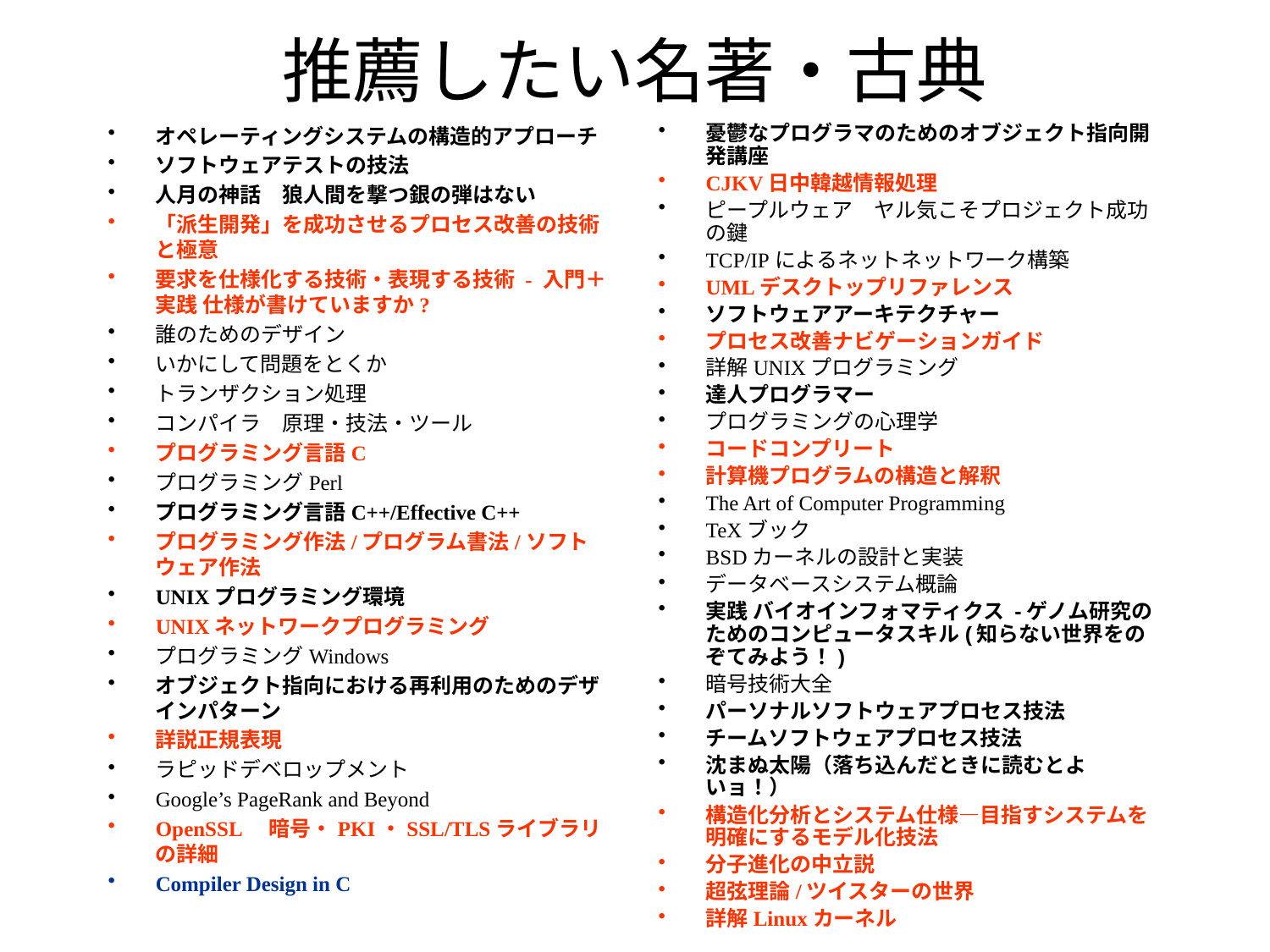

# 推薦したい名著・古典
オペレーティングシステムの構造的アプローチ
ソフトウェアテストの技法
人月の神話　狼人間を撃つ銀の弾はない
「派生開発」を成功させるプロセス改善の技術と極意
要求を仕様化する技術・表現する技術 - 入門＋実践 仕様が書けていますか?
誰のためのデザイン
いかにして問題をとくか
トランザクション処理
コンパイラ　原理・技法・ツール
プログラミング言語C
プログラミングPerl
プログラミング言語C++/Effective C++
プログラミング作法/プログラム書法/ソフトウェア作法
UNIXプログラミング環境
UNIXネットワークプログラミング
プログラミングWindows
オブジェクト指向における再利用のためのデザインパターン
詳説正規表現
ラピッドデベロップメント
Google’s PageRank and Beyond
OpenSSL　暗号・PKI・SSL/TLSライブラリの詳細
Compiler Design in C
憂鬱なプログラマのためのオブジェクト指向開発講座
CJKV日中韓越情報処理
ピープルウェア　ヤル気こそプロジェクト成功の鍵
TCP/IPによるネットネットワーク構築
UMLデスクトップリファレンス
ソフトウェアアーキテクチャー
プロセス改善ナビゲーションガイド
詳解UNIXプログラミング
達人プログラマー
プログラミングの心理学
コードコンプリート
計算機プログラムの構造と解釈
The Art of Computer Programming
TeXブック
BSDカーネルの設計と実装
データベースシステム概論
実践 バイオインフォマティクス -ゲノム研究のためのコンピュータスキル(知らない世界をのぞてみよう！)
暗号技術大全
パーソナルソフトウェアプロセス技法
チームソフトウェアプロセス技法
沈まぬ太陽（落ち込んだときに読むとよいョ！）
構造化分析とシステム仕様―目指すシステムを明確にするモデル化技法
分子進化の中立説
超弦理論/ツイスターの世界
詳解Linuxカーネル